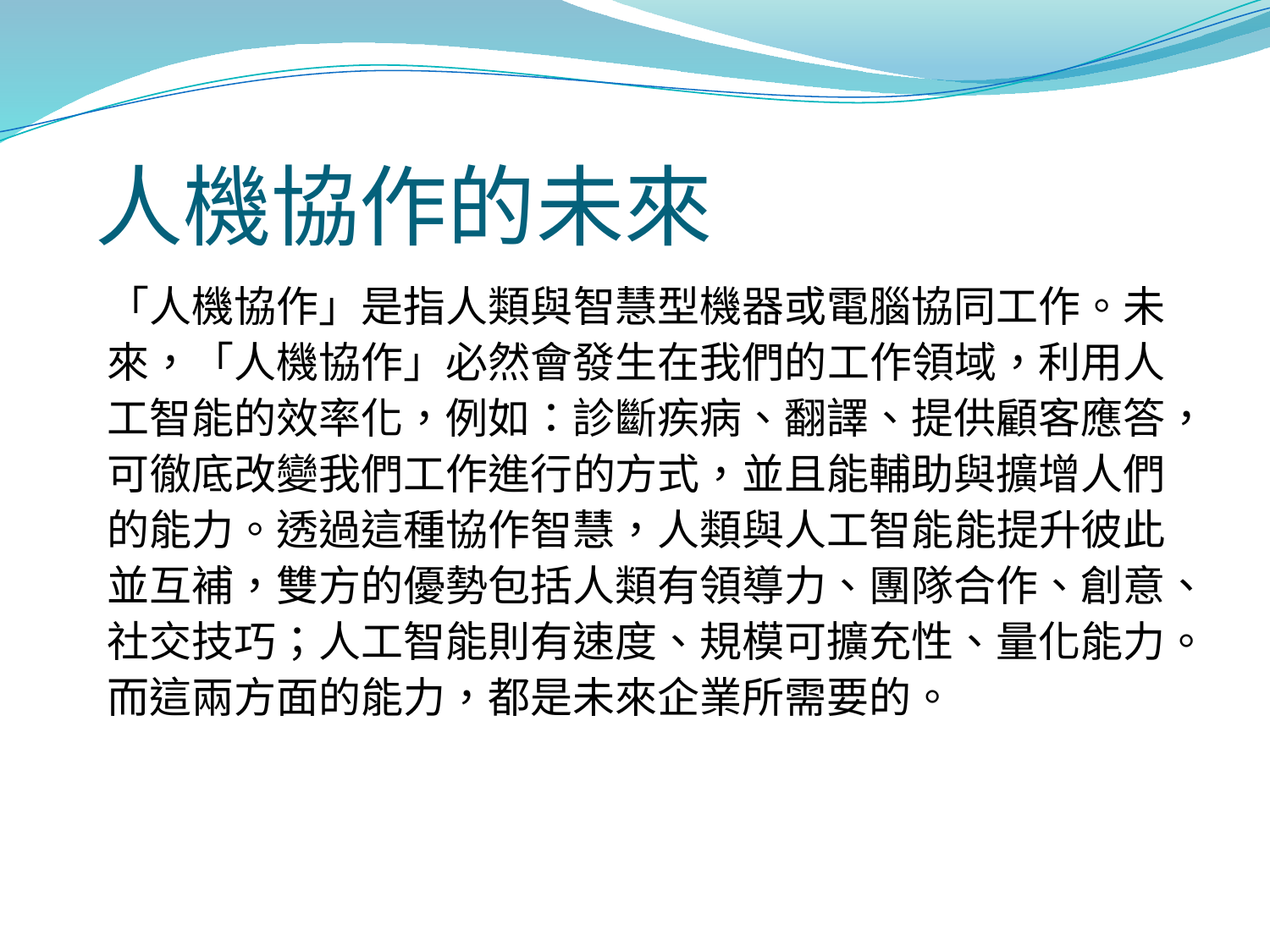

# 人機協作的未來
「人機協作」是指人類與智慧型機器或電腦協同工作。未來，「人機協作」必然會發生在我們的工作領域，利用人工智能的效率化，例如：診斷疾病、翻譯、提供顧客應答，可徹底改變我們工作進行的方式，並且能輔助與擴增人們的能力。透過這種協作智慧，人類與人工智能能提升彼此並互補，雙方的優勢包括人類有領導力、團隊合作、創意、社交技巧；人工智能則有速度、規模可擴充性、量化能力。而這兩方面的能力，都是未來企業所需要的。